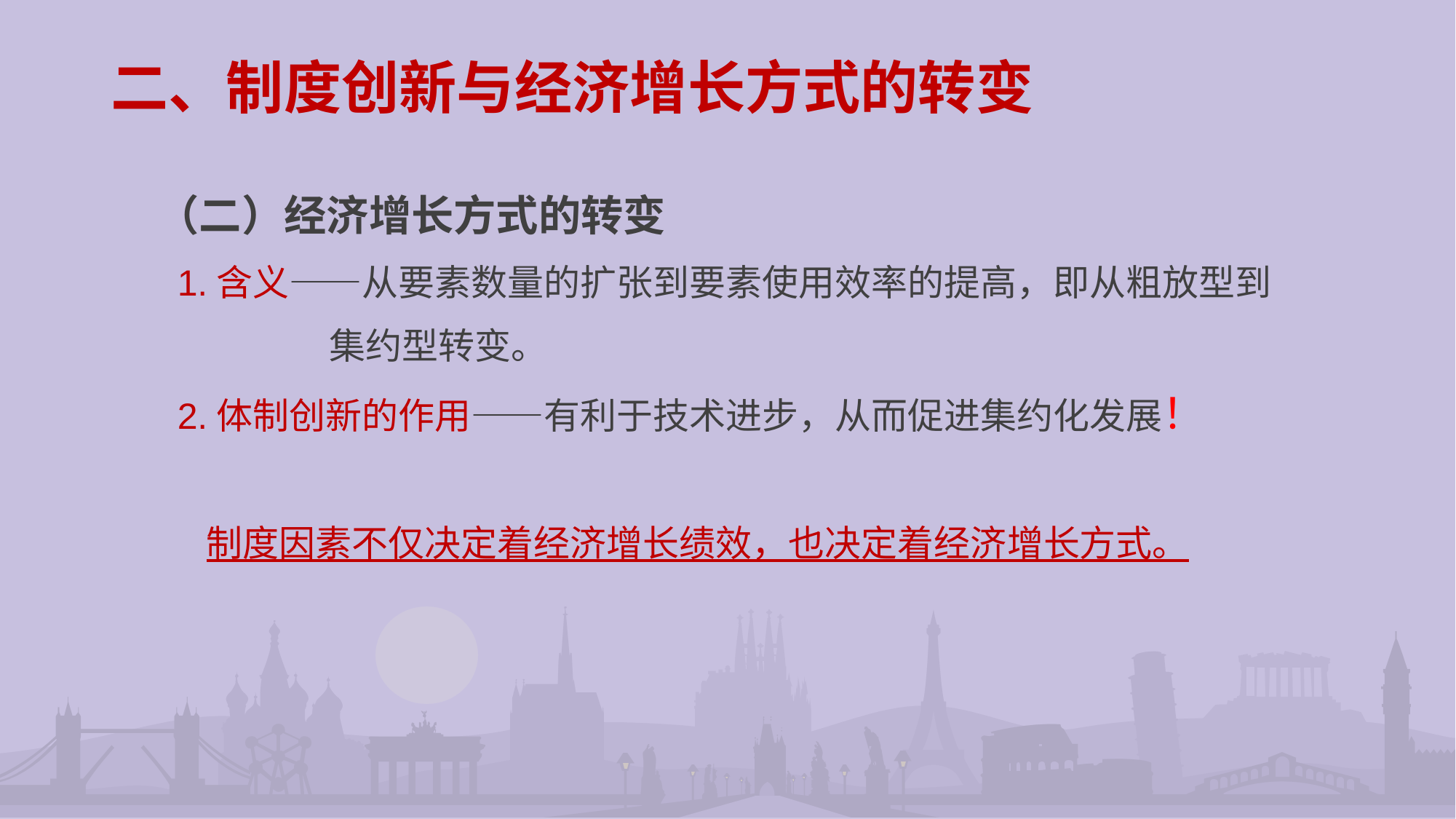

# 二、制度创新与经济增长方式的转变
（二）经济增长方式的转变
  1.含义——从要素数量的扩张到要素使用效率的提高，即从粗放型到
                    集约型转变。
  2.体制创新的作用——有利于技术进步，从而促进集约化发展！

     制度因素不仅决定着经济增长绩效，也决定着经济增长方式。